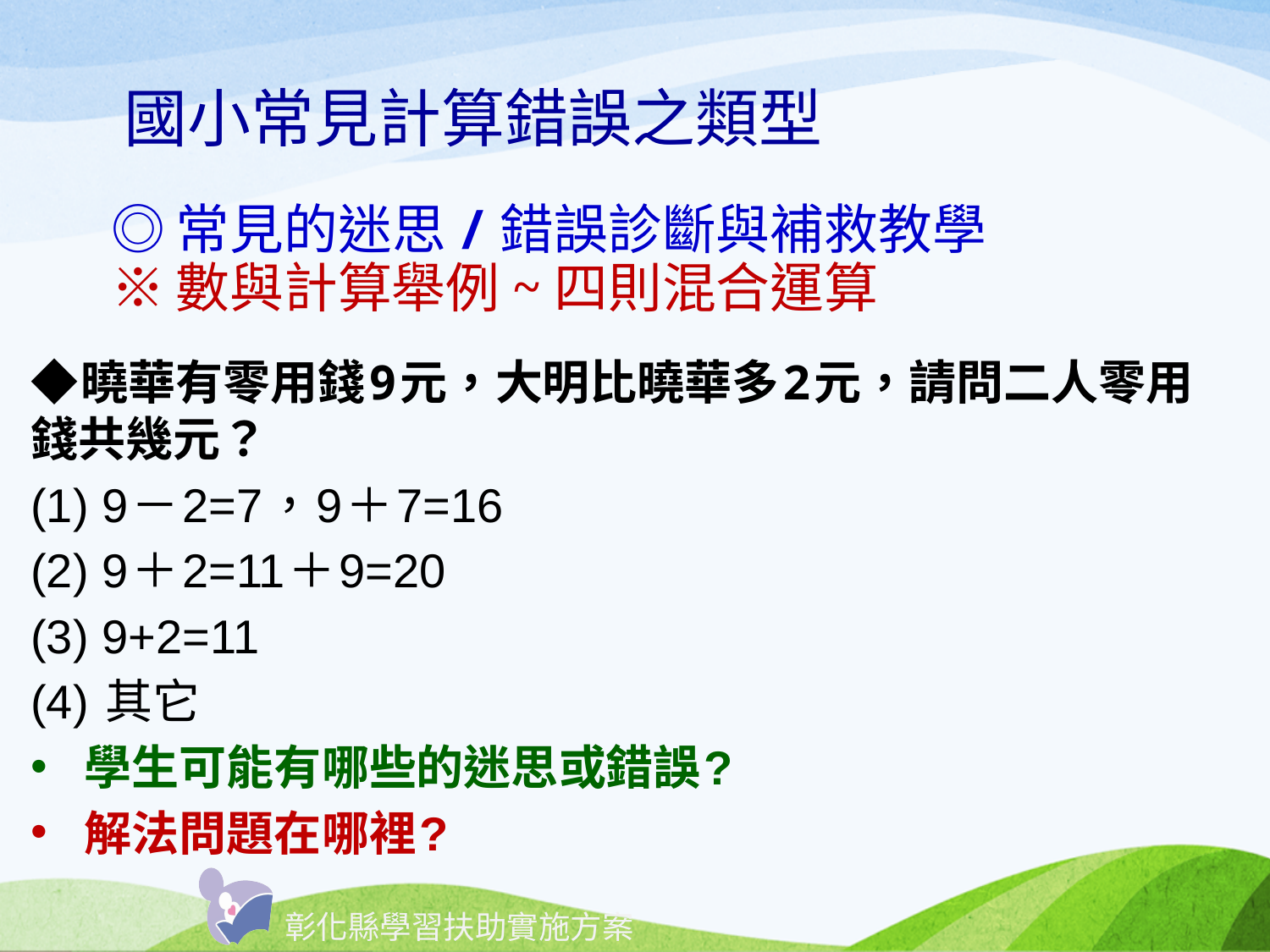

# 國小常見計算錯誤之類型
◎常見的迷思/錯誤診斷與補救教學
※數與計算舉例~四則混合運算
◆曉華有零用錢9元，大明比曉華多2元，請問二人零用錢共幾元？
(1) 9－2=7，9＋7=16
(2) 9＋2=11＋9=20
(3) 9+2=11
(4) 其它
學生可能有哪些的迷思或錯誤?
解法問題在哪裡?